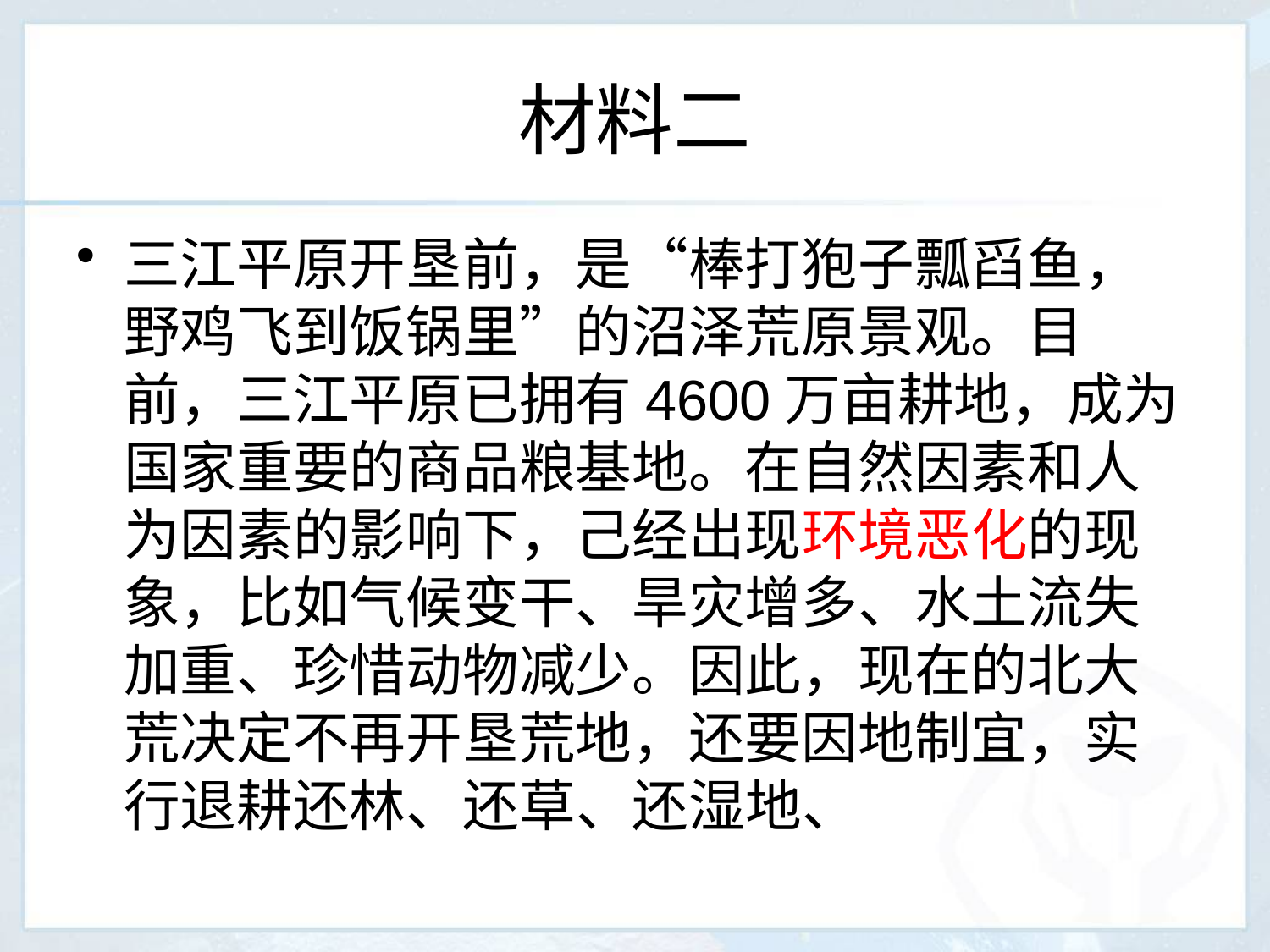

# 材料二
三江平原开垦前，是“棒打狍子瓢舀鱼，野鸡飞到饭锅里”的沼泽荒原景观。目前，三江平原已拥有4600万亩耕地，成为国家重要的商品粮基地。在自然因素和人为因素的影响下，己经出现环境恶化的现象，比如气候变干、旱灾增多、水土流失加重、珍惜动物减少。因此，现在的北大荒决定不再开垦荒地，还要因地制宜，实行退耕还林、还草、还湿地、